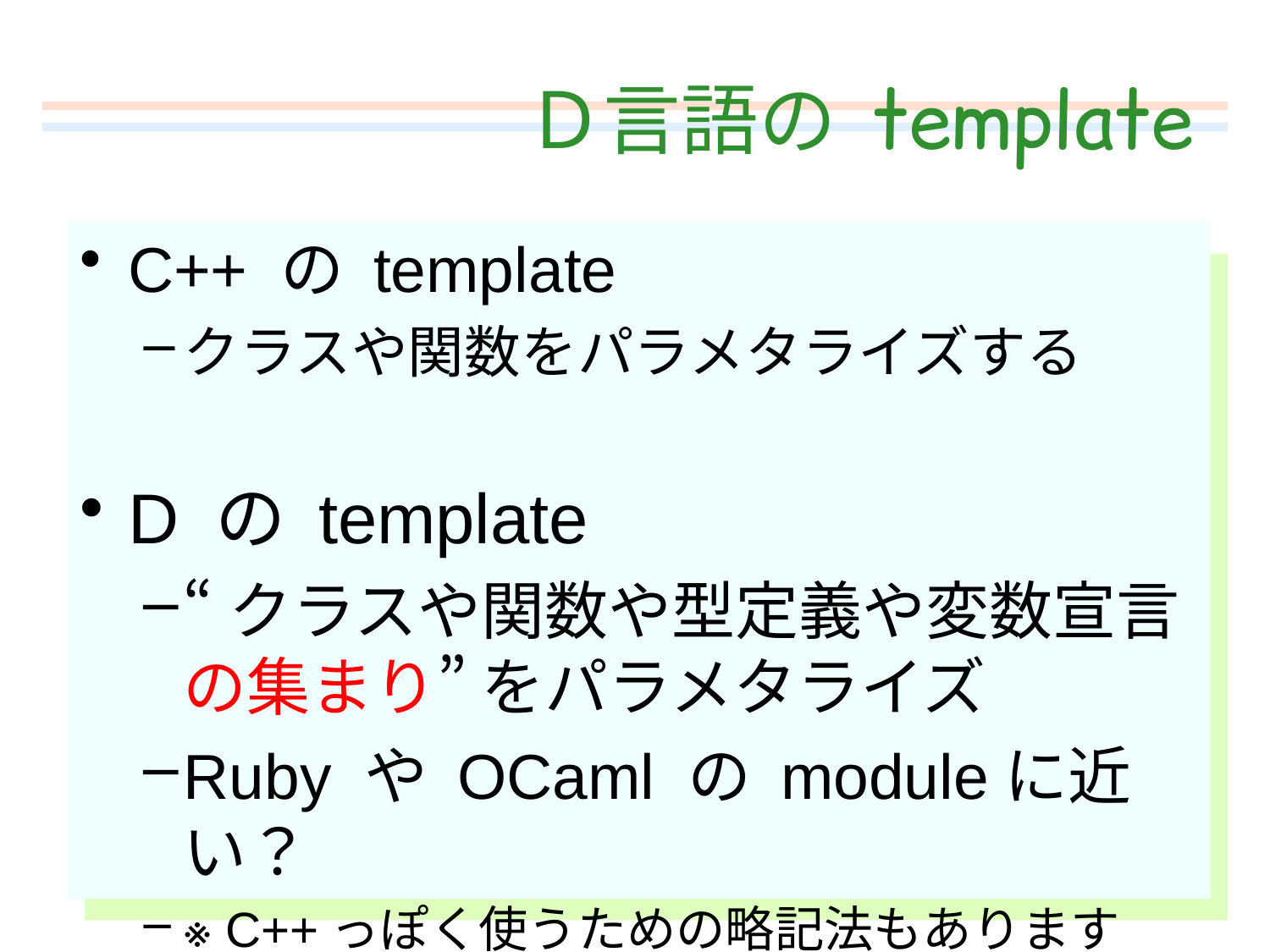

# Ｄ言語の template
C++ の template
クラスや関数をパラメタライズする

D の template
“クラスや関数や型定義や変数宣言の集まり” をパラメタライズ
Ruby や OCaml の moduleに近い？
※ C++っぽく使うための略記法もあります